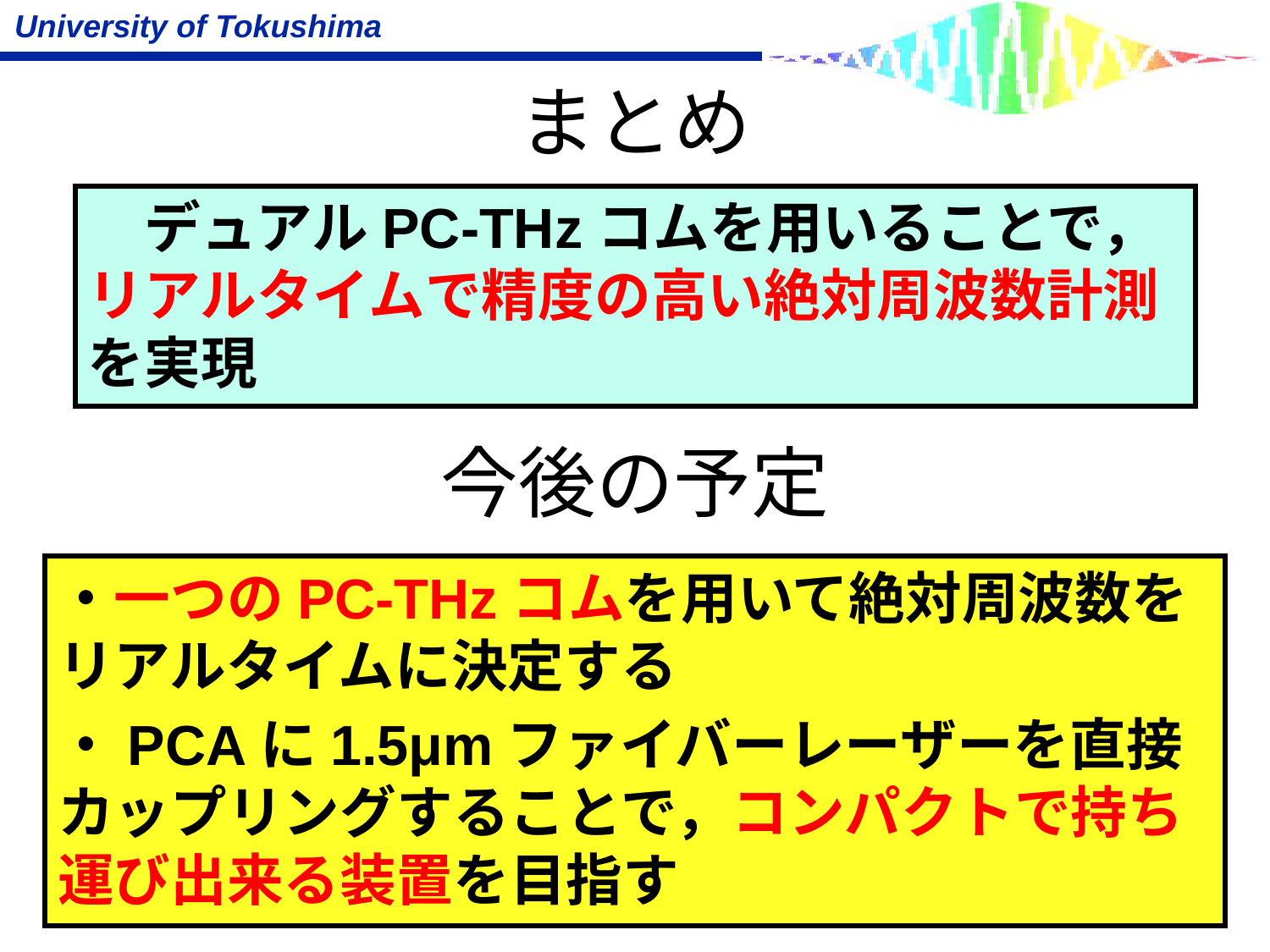

# まとめ
　デュアルPC-THzコムを用いることで，リアルタイムで精度の高い絶対周波数計測を実現
今後の予定
・一つのPC-THzコムを用いて絶対周波数をリアルタイムに決定する
・PCAに1.5μmファイバーレーザーを直接カップリングすることで，コンパクトで持ち運び出来る装置を目指す